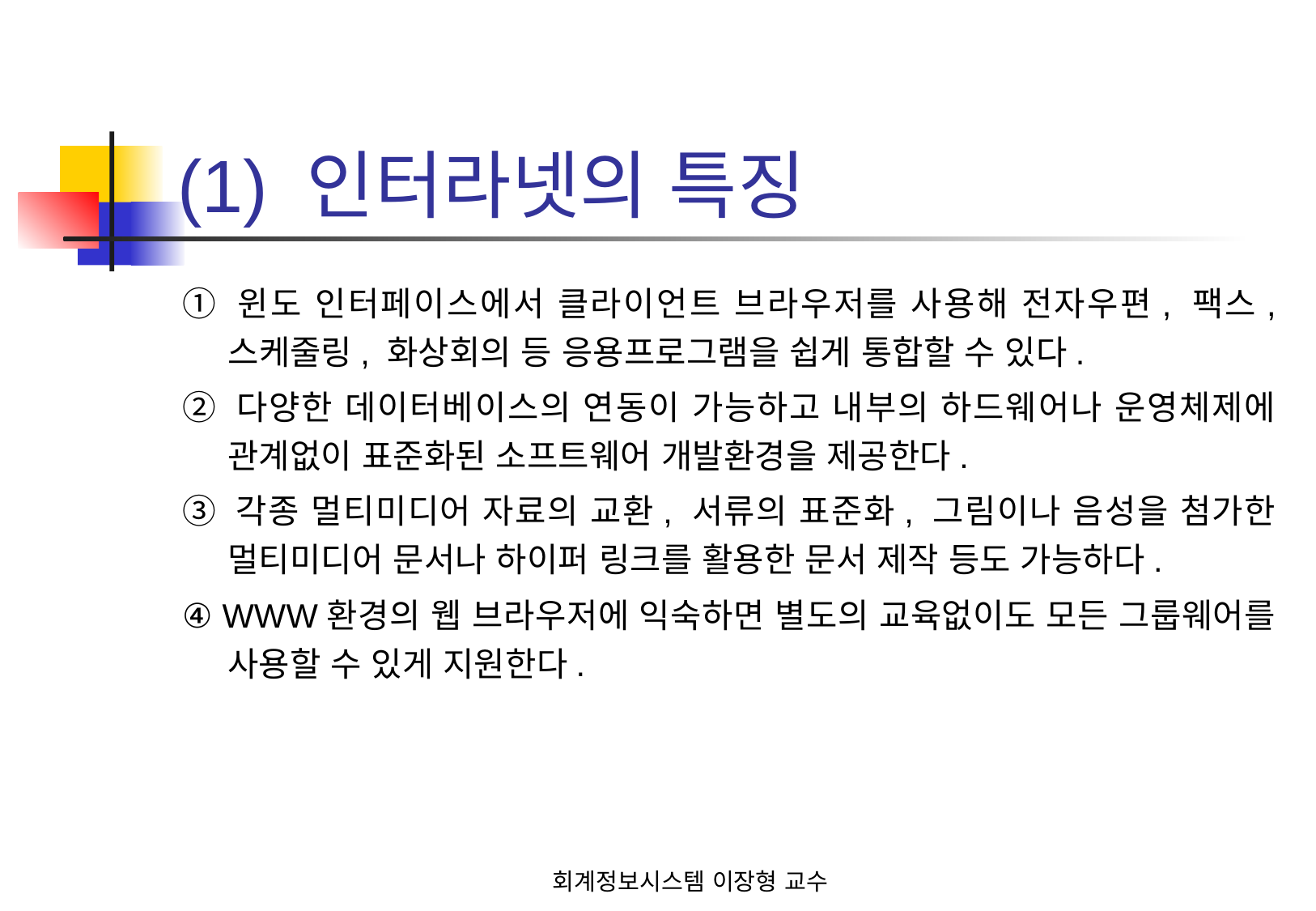

# (1) 인터라넷의 특징
① 윈도 인터페이스에서 클라이언트 브라우저를 사용해 전자우편, 팩스, 스케줄링, 화상회의 등 응용프로그램을 쉽게 통합할 수 있다.
② 다양한 데이터베이스의 연동이 가능하고 내부의 하드웨어나 운영체제에 관계없이 표준화된 소프트웨어 개발환경을 제공한다.
③ 각종 멀티미디어 자료의 교환, 서류의 표준화, 그림이나 음성을 첨가한 멀티미디어 문서나 하이퍼 링크를 활용한 문서 제작 등도 가능하다.
④ WWW환경의 웹 브라우저에 익숙하면 별도의 교육없이도 모든 그룹웨어를 사용할 수 있게 지원한다.
회계정보시스템 이장형 교수